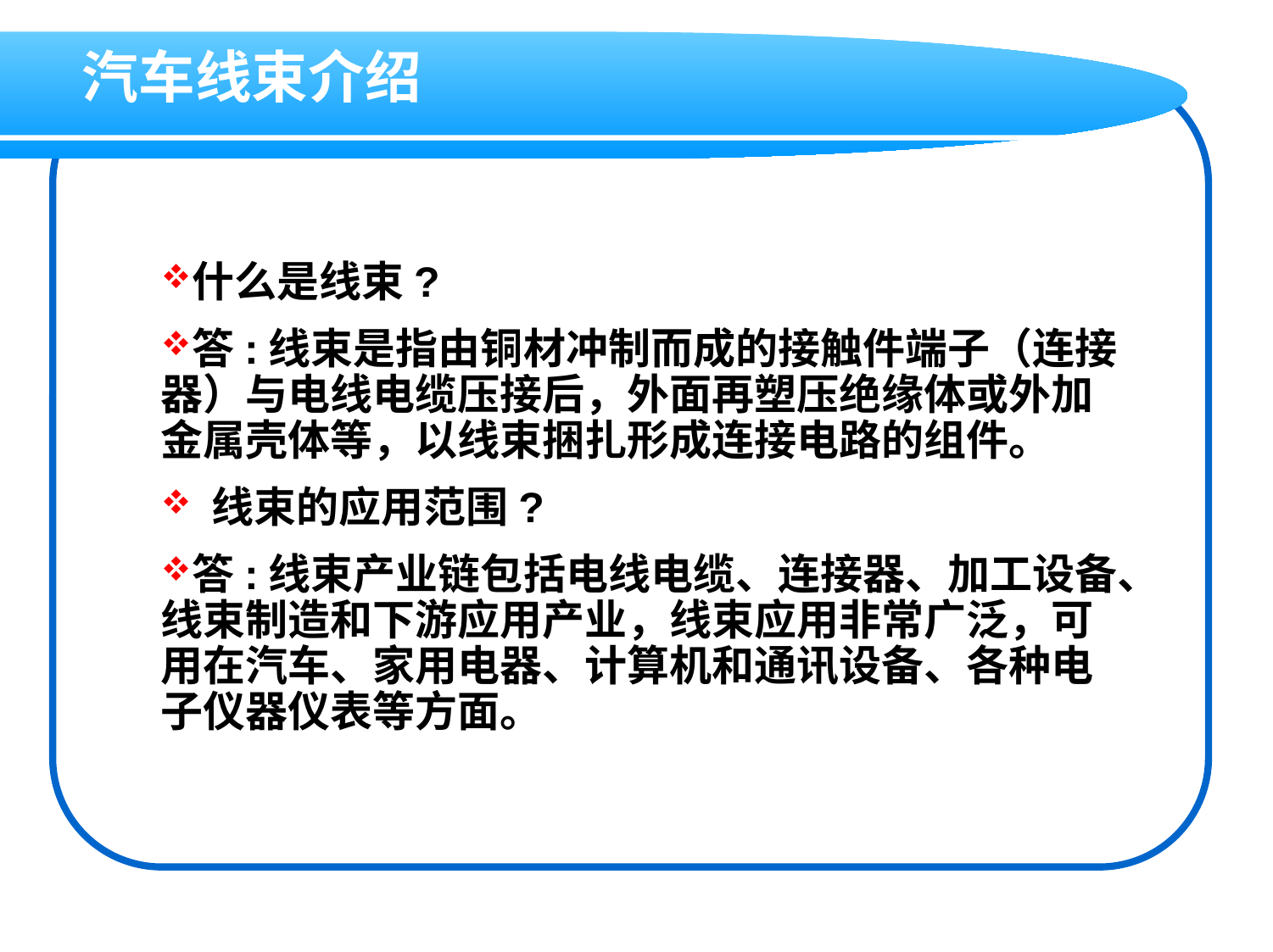

汽车线束介绍
什么是线束?
答:线束是指由铜材冲制而成的接触件端子（连接器）与电线电缆压接后，外面再塑压绝缘体或外加金属壳体等，以线束捆扎形成连接电路的组件。
 线束的应用范围?
答:线束产业链包括电线电缆、连接器、加工设备、线束制造和下游应用产业，线束应用非常广泛，可用在汽车、家用电器、计算机和通讯设备、各种电子仪器仪表等方面。